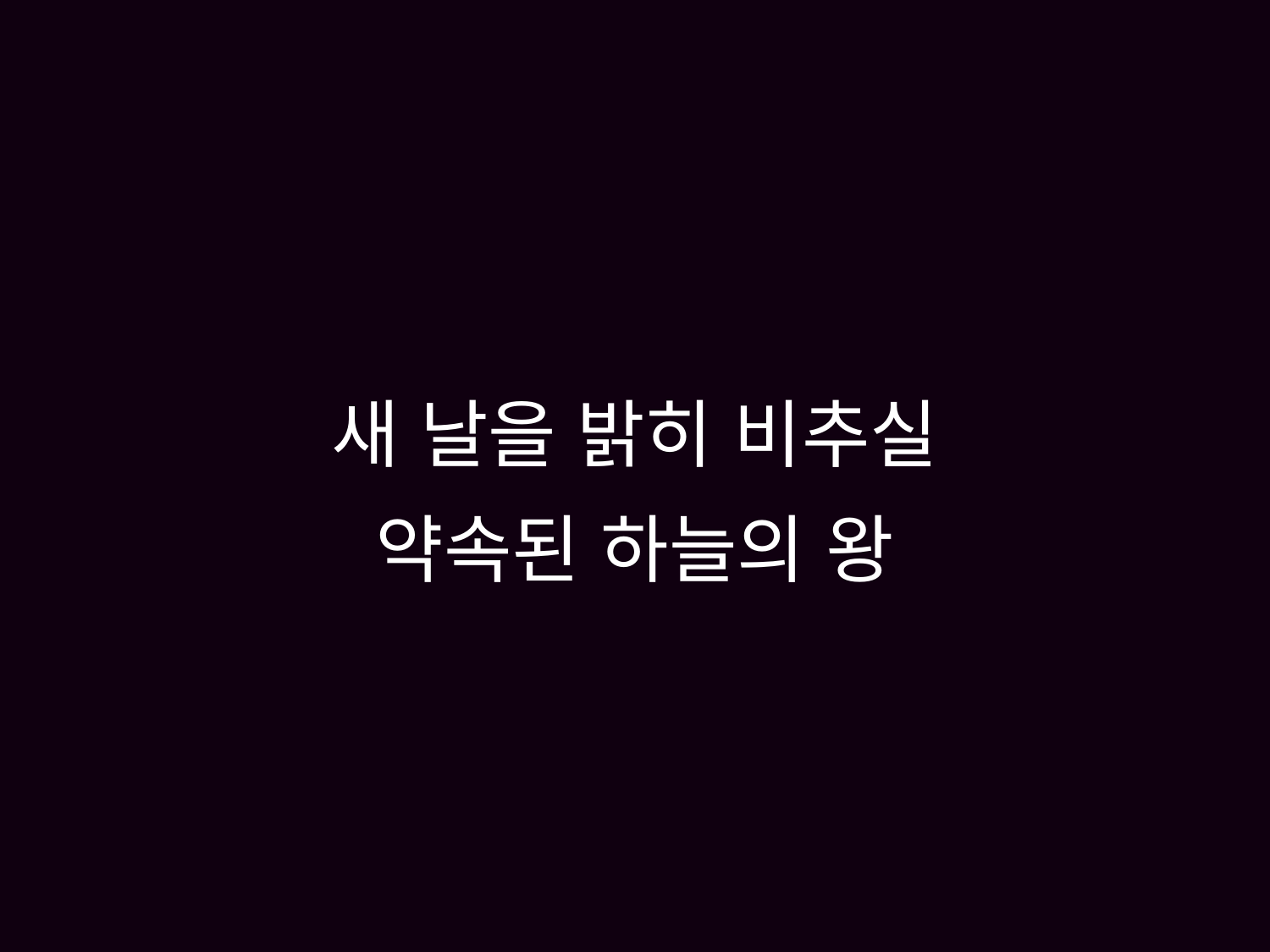

# 새 날을 밝히 비추실 약속된 하늘의 왕